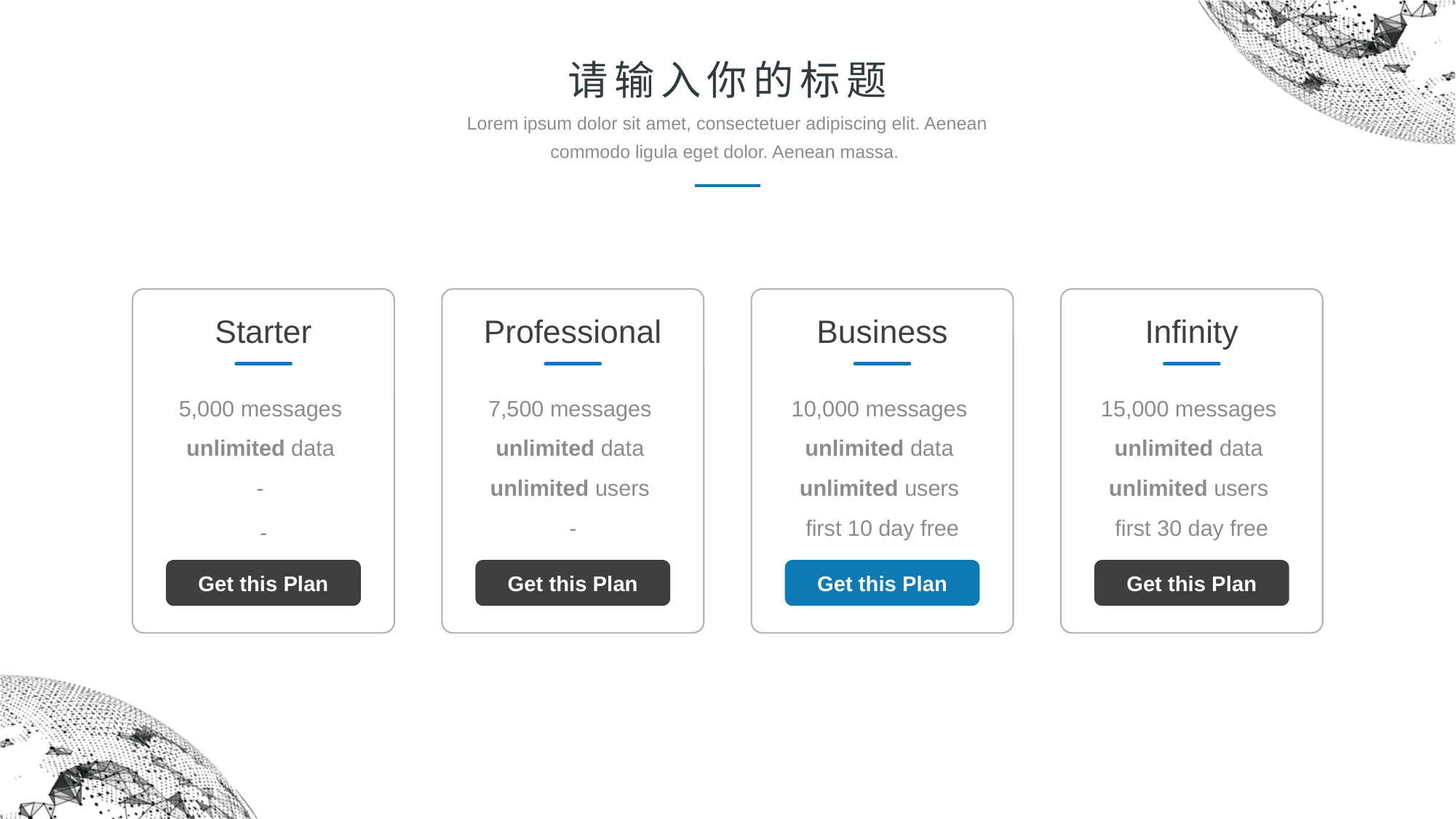

请输入你的标题
Lorem ipsum dolor sit amet, consectetuer adipiscing elit. Aenean commodo ligula eget dolor. Aenean massa.

Starter
Business
Infinity
Professional
5,000 messages 
unlimited data 
-
-
7,500 messages 
unlimited data 
unlimited users 
-
10,000 messages 
unlimited data 
unlimited users 
first 10 day free
15,000 messages 
unlimited data 
unlimited users 
first 30 day free
Get this Plan
Get this Plan
Get this Plan
Get this Plan